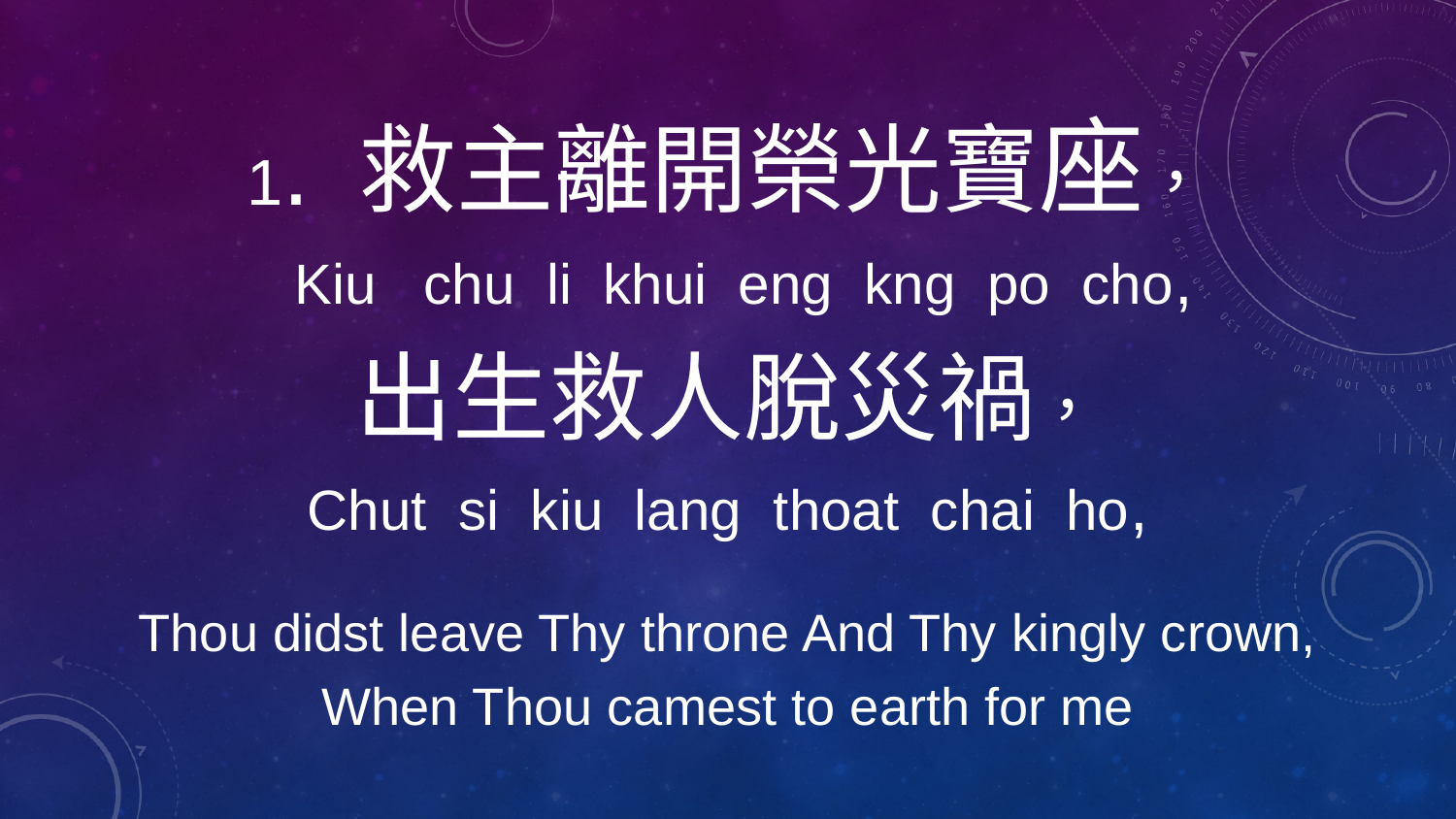

1. 救主離開榮光寶座，
  Kiu   chu  li  khui  eng  kng  po  cho,
出生救人脫災禍，
Chut  si  kiu  lang  thoat  chai  ho,

Thou didst leave Thy throne And Thy kingly crown,
When Thou camest to earth for me